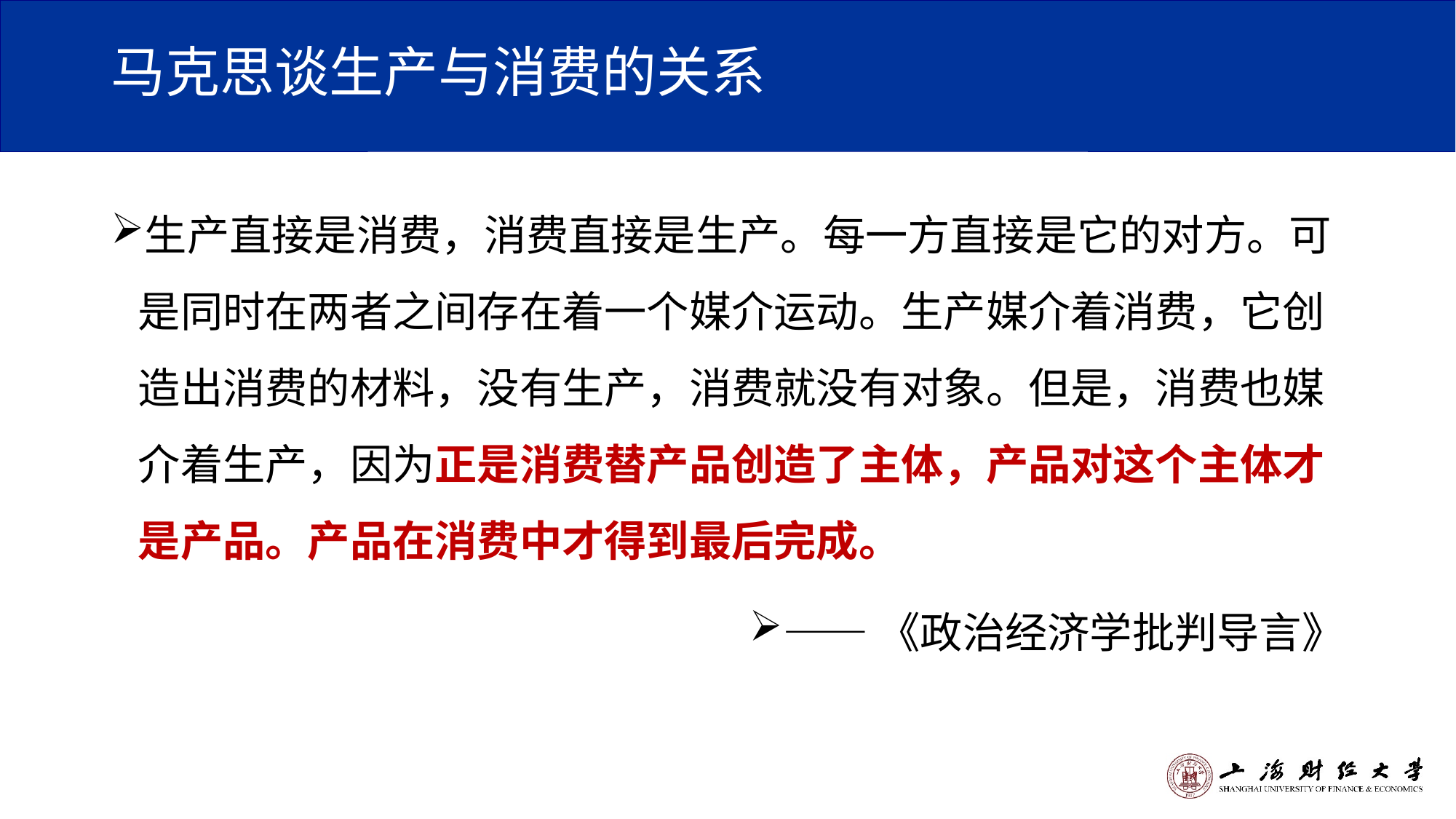

# 马克思谈生产与消费的关系
生产直接是消费，消费直接是生产。每一方直接是它的对方。可是同时在两者之间存在着一个媒介运动。生产媒介着消费，它创造出消费的材料，没有生产，消费就没有对象。但是，消费也媒介着生产，因为正是消费替产品创造了主体，产品对这个主体才是产品。产品在消费中才得到最后完成。
——《政治经济学批判导言》